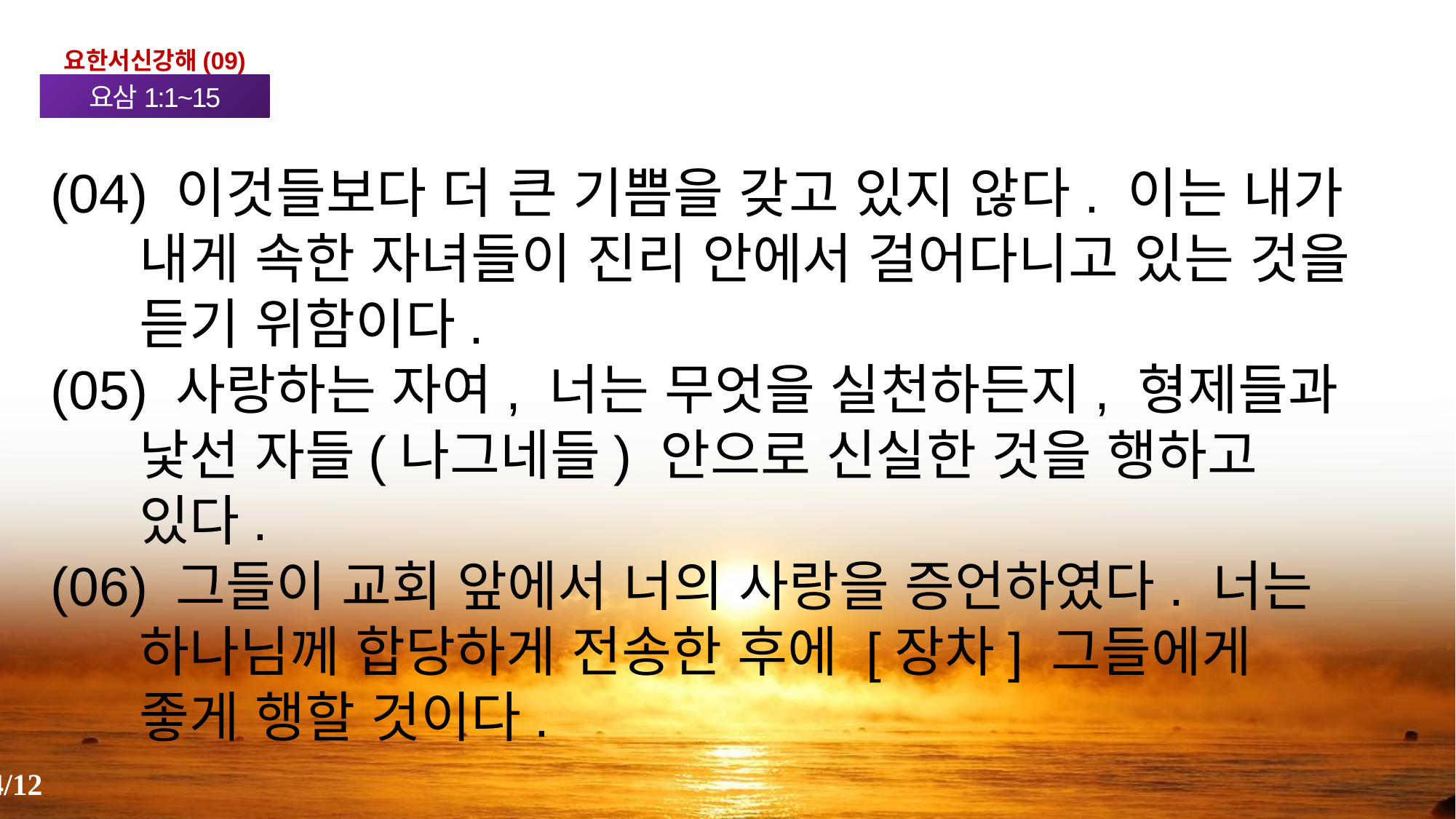

요한서신강해(09)
요삼1:1~15

(04) 이것들보다 더 큰 기쁨을 갖고 있지 않다. 이는 내가 내게 속한 자녀들이 진리 안에서 걸어다니고 있는 것을 듣기 위함이다.
(05) 사랑하는 자여, 너는 무엇을 실천하든지, 형제들과 낯선 자들(나그네들) 안으로 신실한 것을 행하고 있다.
(06) 그들이 교회 앞에서 너의 사랑을 증언하였다. 너는 하나님께 합당하게 전송한 후에 [장차] 그들에게 좋게 행할 것이다.